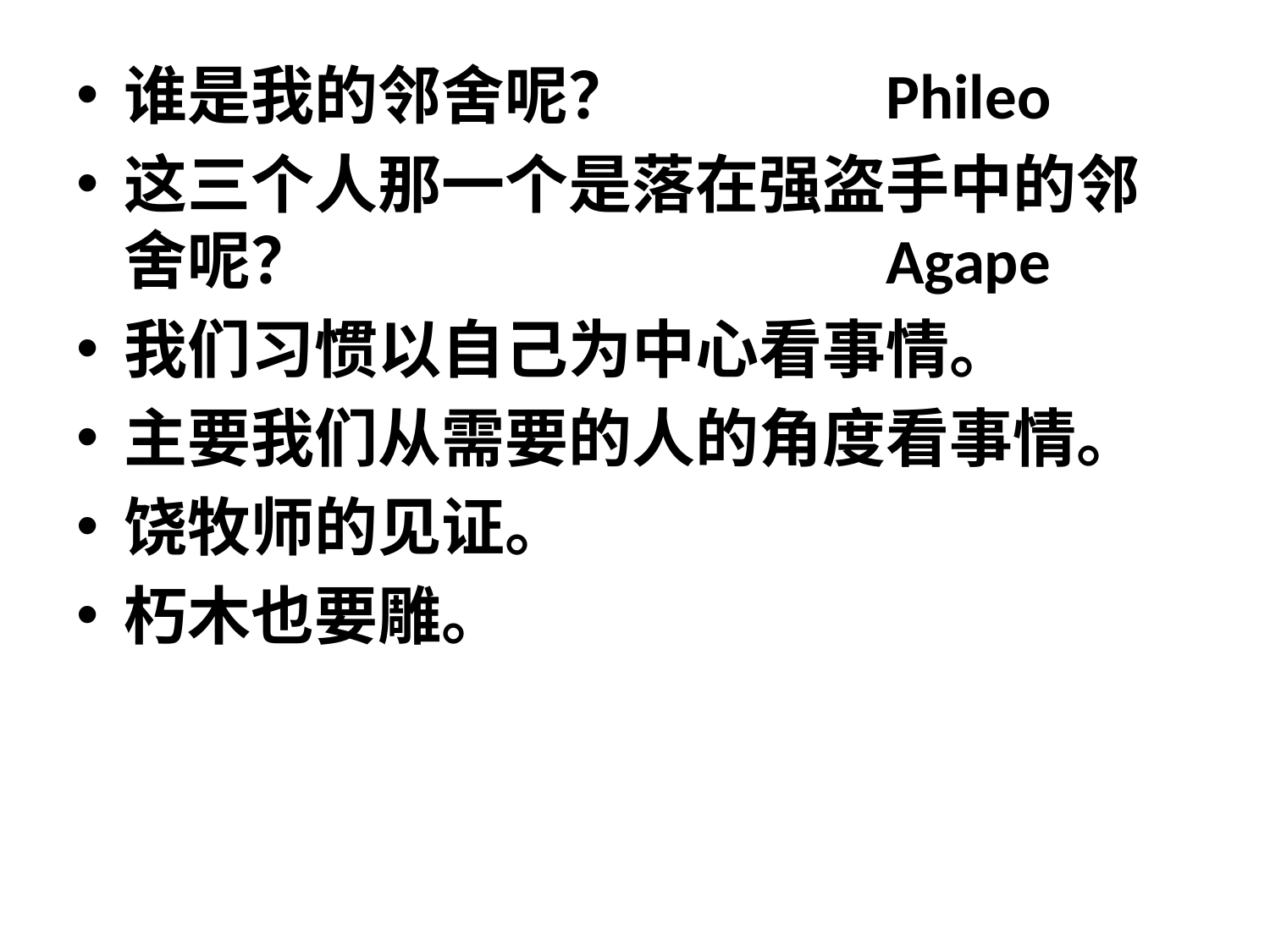

谁是我的邻舍呢？ 		Phileo
这三个人那一个是落在强盗手中的邻舍呢？					Agape
我们习惯以自己为中心看事情。
主要我们从需要的人的角度看事情。
饶牧师的见证。
朽木也要雕。